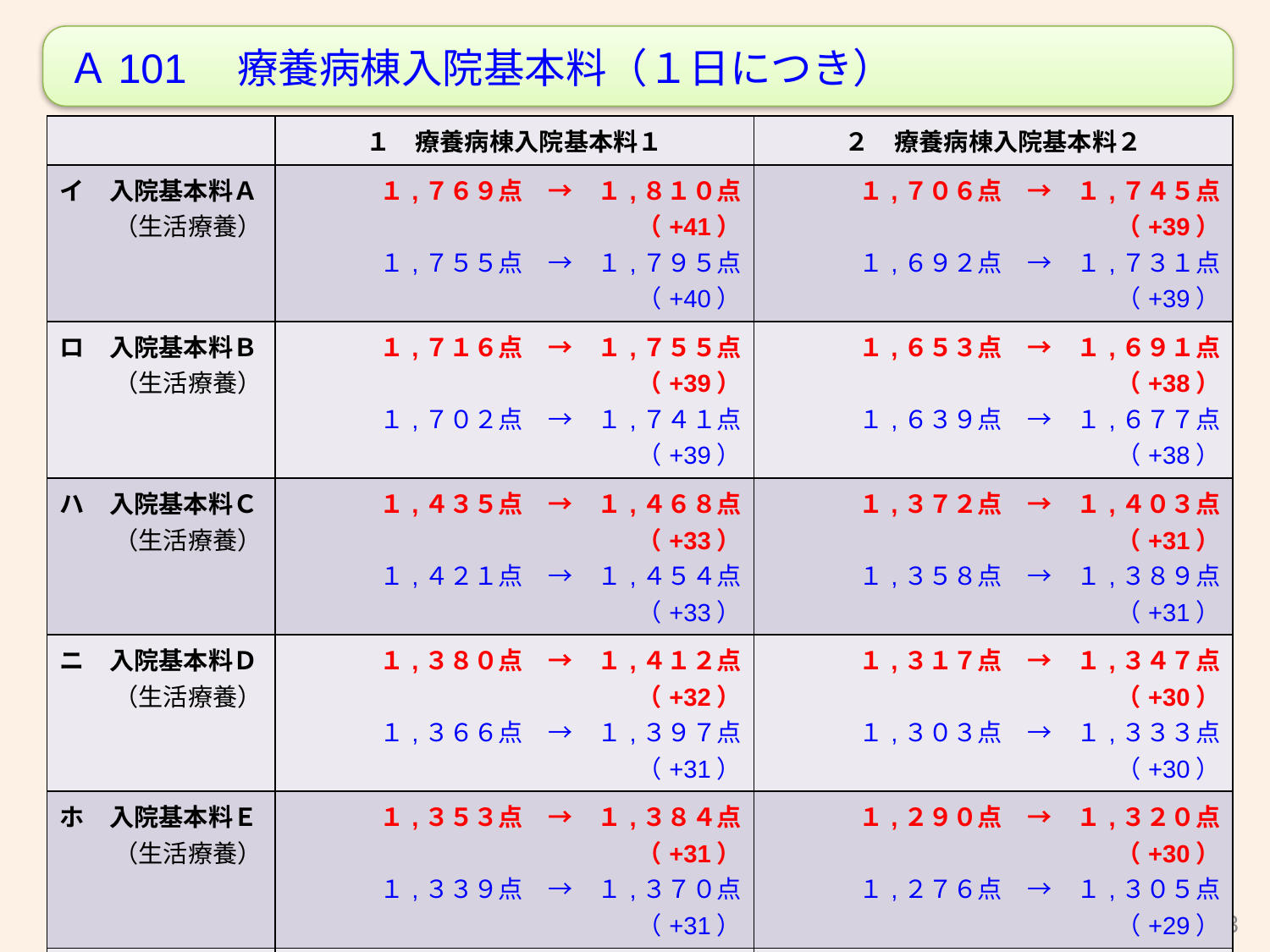

Ａ101　療養病棟入院基本料（１日につき）

注２　特別入院基本料　　　５６３点　→　５７６点（+13）
　　　　（生活療養）　　　５４９点　→　５６２点（+13）
※（　）内は消費税率８％への引き上げ対応分
|  | １　療養病棟入院基本料１ | ２　療養病棟入院基本料２ |
| --- | --- | --- |
| イ　入院基本料Ａ 　（生活療養） | １,７６９点　→　１,８１０点（+41） １,７５５点　→　１,７９５点（+40） | １,７０６点　→　１,７４５点（+39） １,６９２点　→　１,７３１点（+39） |
| ロ　入院基本料Ｂ （生活療養） | １,７１６点　→　１,７５５点（+39） １,７０２点　→　１,７４１点（+39） | １,６５３点　→　１,６９１点（+38） １,６３９点　→　１,６７７点（+38） |
| ハ　入院基本料Ｃ （生活療養） | １,４３５点　→　１,４６８点（+33） １,４２１点　→　１,４５４点（+33） | １,３７２点　→　１,４０３点（+31） １,３５８点　→　１,３８９点（+31） |
| ニ　入院基本料Ｄ （生活療養） | １,３８０点　→　１,４１２点（+32） １,３６６点　→　１,３９７点（+31） | １,３１７点　→　１,３４７点（+30） １,３０３点　→　１,３３３点（+30） |
| ホ　入院基本料Ｅ （生活療養） | １,３５３点　→　１,３８４点（+31） １,３３９点　→　１,３７０点（+31） | １,２９０点　→　１,３２０点（+30） １,２７６点　→　１,３０５点（+29） |
| ヘ　入院基本料Ｆ （生活療養） | １,２０２点　→　１,２３０点（+28） １,１８８点　→　１,２１５点（+27） | １,１３９点　→　１,１６５点（+26） １,１２５点　→　１,１５１点（+26） |
| ト　入院基本料Ｇ （生活療養） | ９４５点　→　　９６７点（+22） ９３１点　→　　９５２点（+21） | ８８２点　→　　９０２点（+20） ８６８点　→　　８８８点（+20） |
| チ　入院基本料Ｈ （生活療養） | ８９８点　→　　９１９点（+21） ８８４点　→　　９０４点（+20） | ８３５点　→　　８５４点（+19） ８２１点　→　　８４０点（+19） |
| リ　入院基本料Ｉ （生活療養） | ７９６点　→　　８１４点（+18） ７８２点　→　　８００点（+18） | ７３３点　→　　７５０点（+17） ７１９点　→　　７３５点（+16） |
23